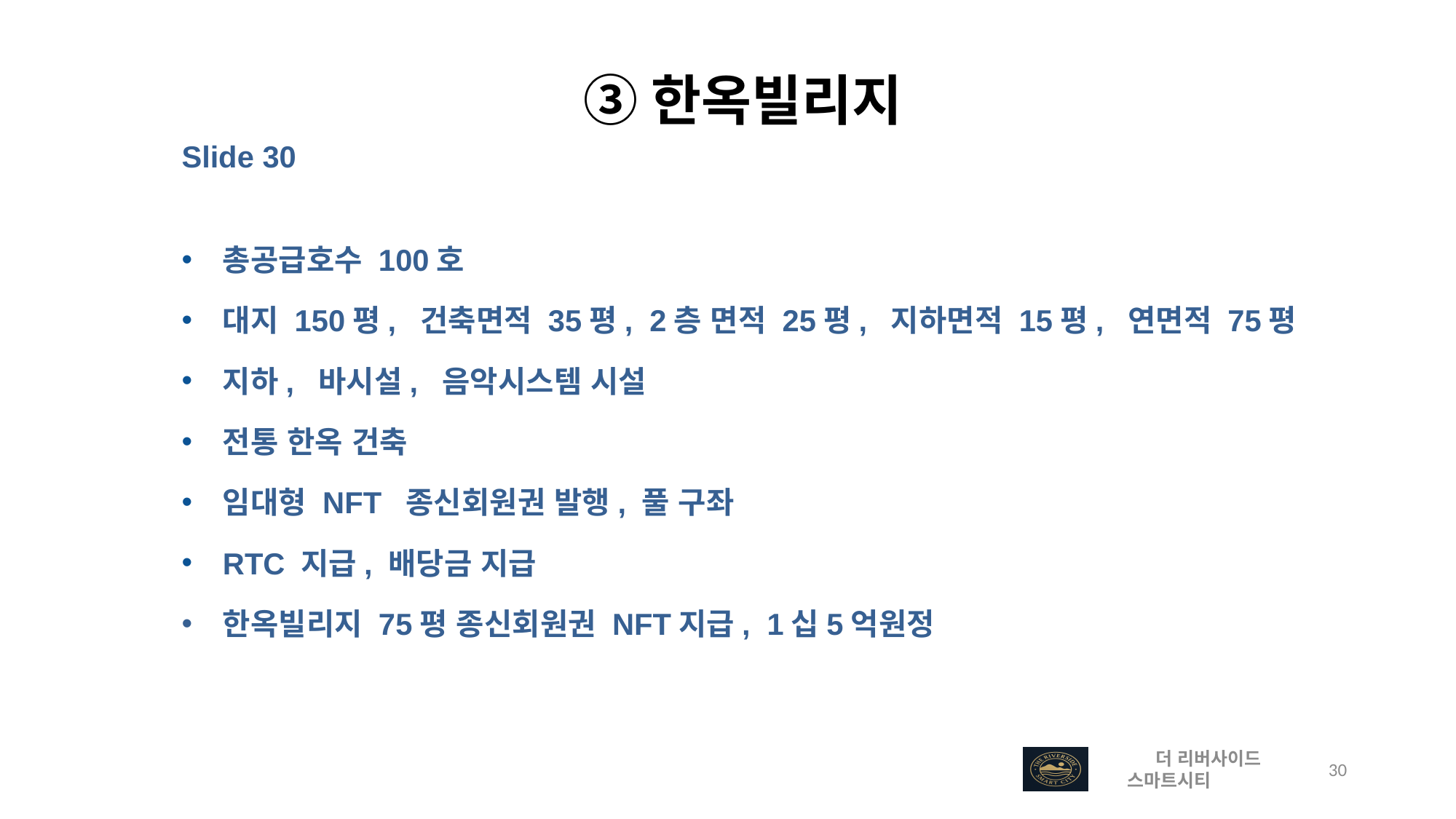

③한옥빌리지
Slide 30

총공급호수 100호
대지 150평,  건축면적 35평,  2층 면적 25평,  지하면적 15평,  연면적 75평
지하,  바시설,  음악시스템 시설
전통 한옥 건축
임대형 NFT  종신회원권 발행, 풀 구좌
RTC 지급, 배당금 지급
한옥빌리지 75평 종신회원권 NFT지급,  1십5억원정

             더 리버사이드 스마트시티
  30